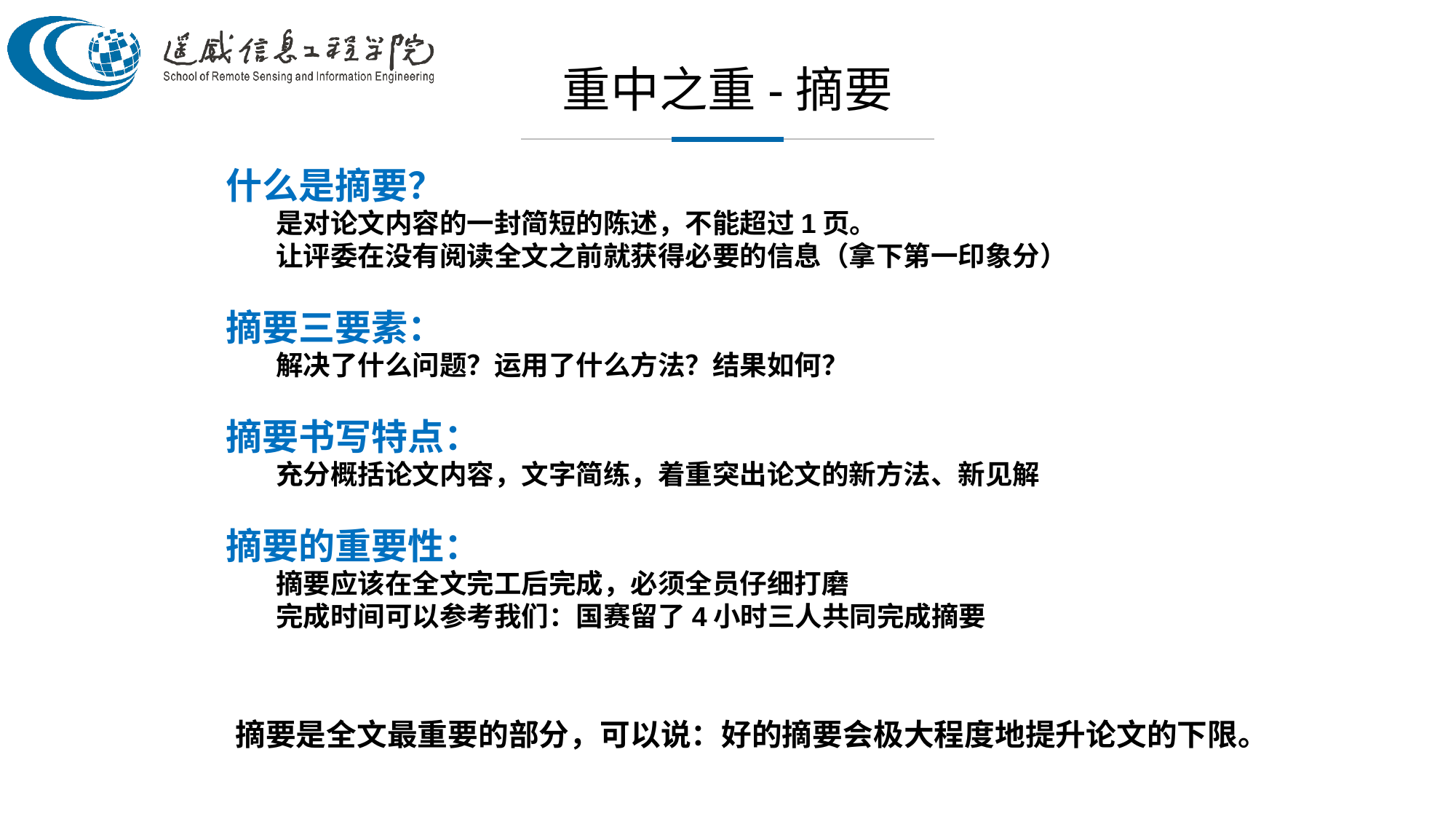

重中之重-摘要
什么是摘要？
       是对论文内容的一封简短的陈述，不能超过1页。
       让评委在没有阅读全文之前就获得必要的信息（拿下第一印象分）

摘要三要素：
       解决了什么问题？运用了什么方法？结果如何？

摘要书写特点：
       充分概括论文内容，文字简练，着重突出论文的新方法、新见解

摘要的重要性：
       摘要应该在全文完工后完成，必须全员仔细打磨
       完成时间可以参考我们：国赛留了4小时三人共同完成摘要
摘要是全文最重要的部分，可以说：好的摘要会极大程度地提升论文的下限。